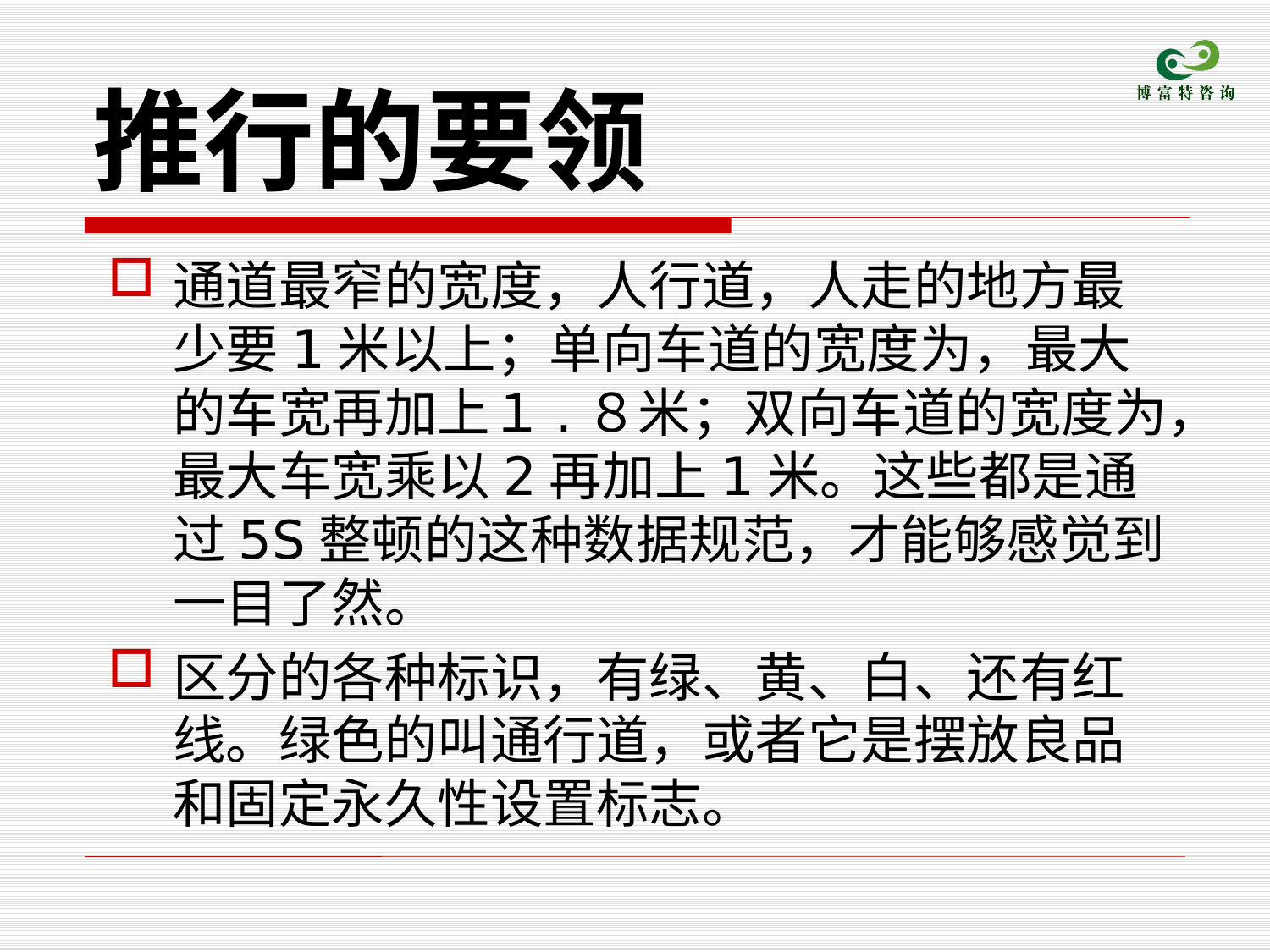

# 推行的要领
通道最窄的宽度，人行道，人走的地方最少要1米以上；单向车道的宽度为，最大的车宽再加上１.８米；双向车道的宽度为，最大车宽乘以2再加上1米。这些都是通过5S整顿的这种数据规范，才能够感觉到一目了然。
区分的各种标识，有绿、黄、白、还有红线。绿色的叫通行道，或者它是摆放良品和固定永久性设置标志。
144